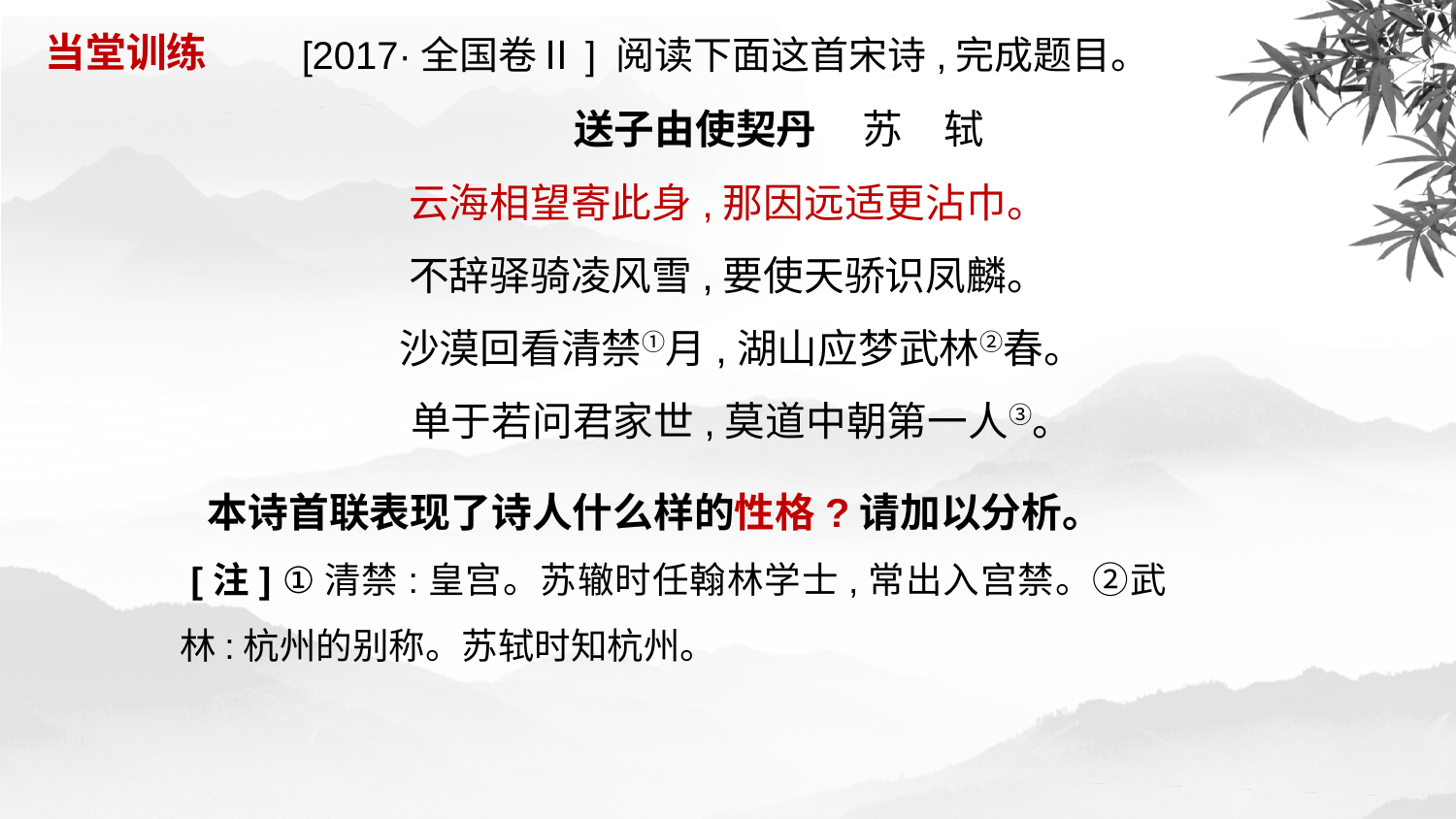

[2017·全国卷Ⅱ] 阅读下面这首宋诗,完成题目。
          送子由使契丹     苏　轼
云海相望寄此身,那因远适更沾巾。
不辞驿骑凌风雪,要使天骄识凤麟。
    沙漠回看清禁①月,湖山应梦武林②春。
  单于若问君家世,莫道中朝第一人③。
当堂训练
  本诗首联表现了诗人什么样的性格?请加以分析。
 [注] ①清禁:皇宫。苏辙时任翰林学士,常出入宫禁。②武林:杭州的别称。苏轼时知杭州。